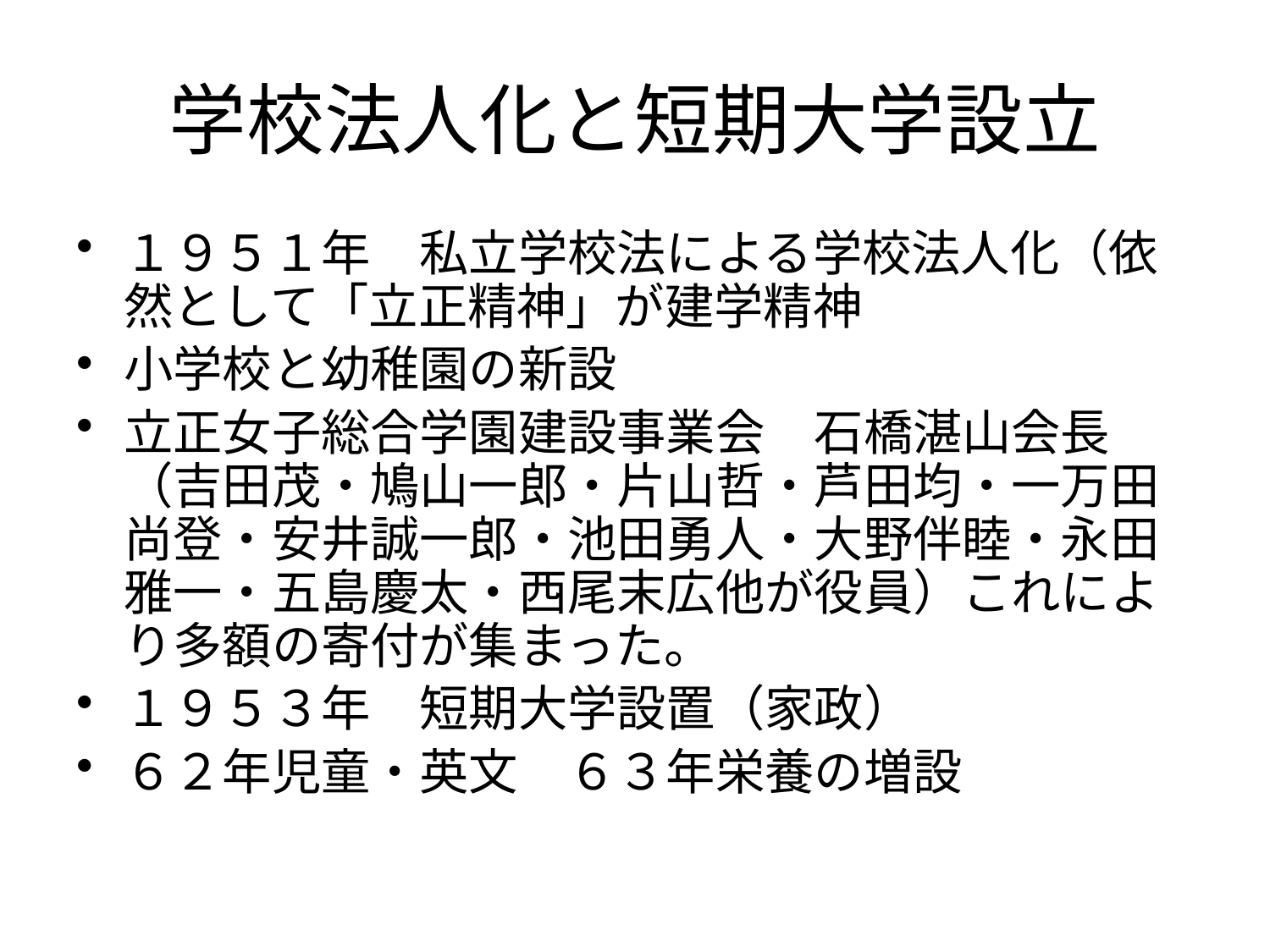

# 学校法人化と短期大学設立
１９５１年　私立学校法による学校法人化（依然として「立正精神」が建学精神
小学校と幼稚園の新設
立正女子総合学園建設事業会　石橋湛山会長（吉田茂・鳩山一郎・片山哲・芦田均・一万田尚登・安井誠一郎・池田勇人・大野伴睦・永田雅一・五島慶太・西尾末広他が役員）これにより多額の寄付が集まった。
１９５３年　短期大学設置（家政）
６２年児童・英文　６３年栄養の増設